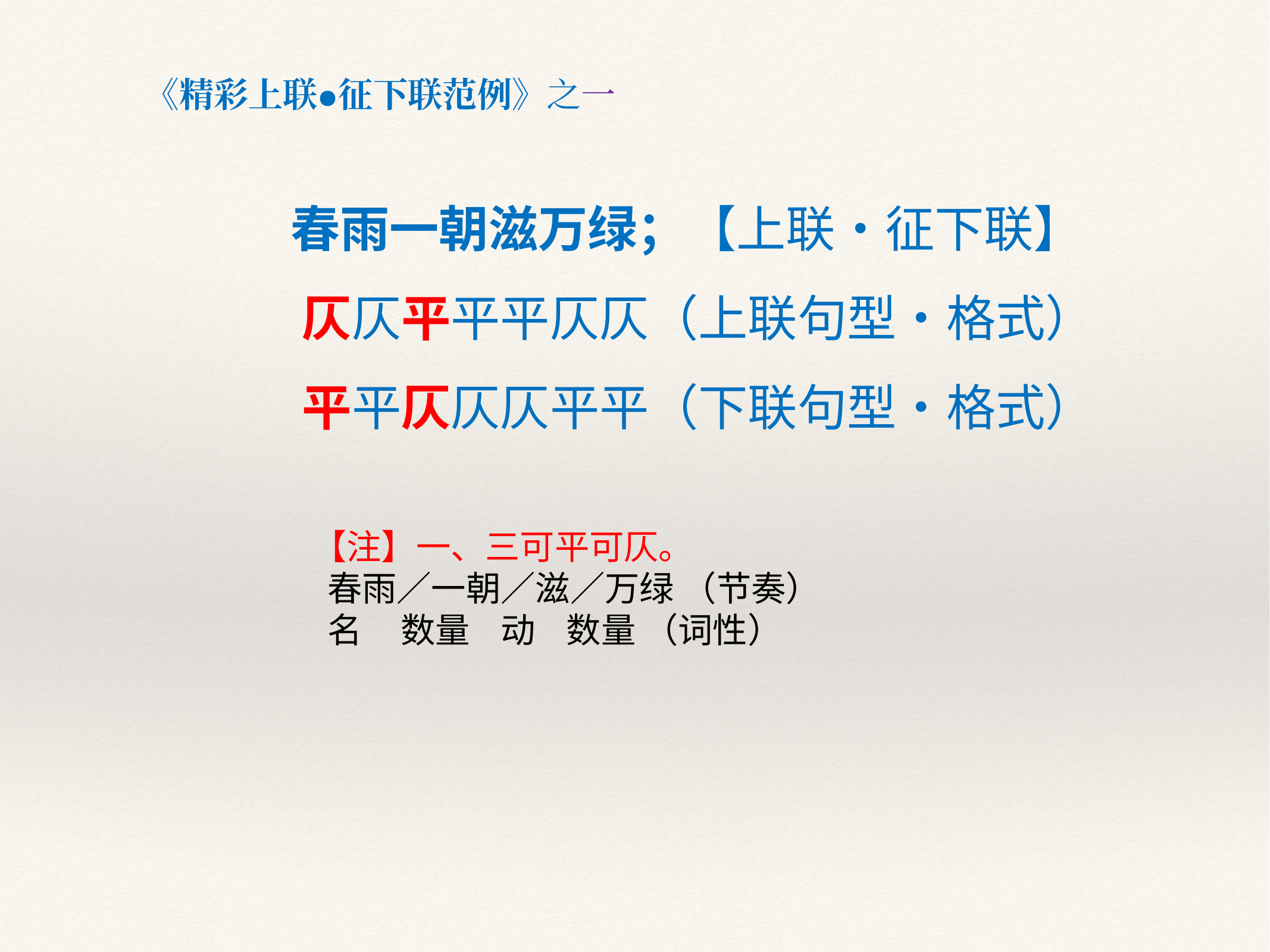

《精彩上联•征下联范例》之一
春雨一朝滋万绿；【上联•征下联】
 仄仄平平平仄仄（上联句型•格式）
 平平仄仄仄平平（下联句型•格式）

     【注】一、三可平可仄。
       春雨／一朝／滋／万绿 （节奏）
       名     数量    动    数量 （词性）